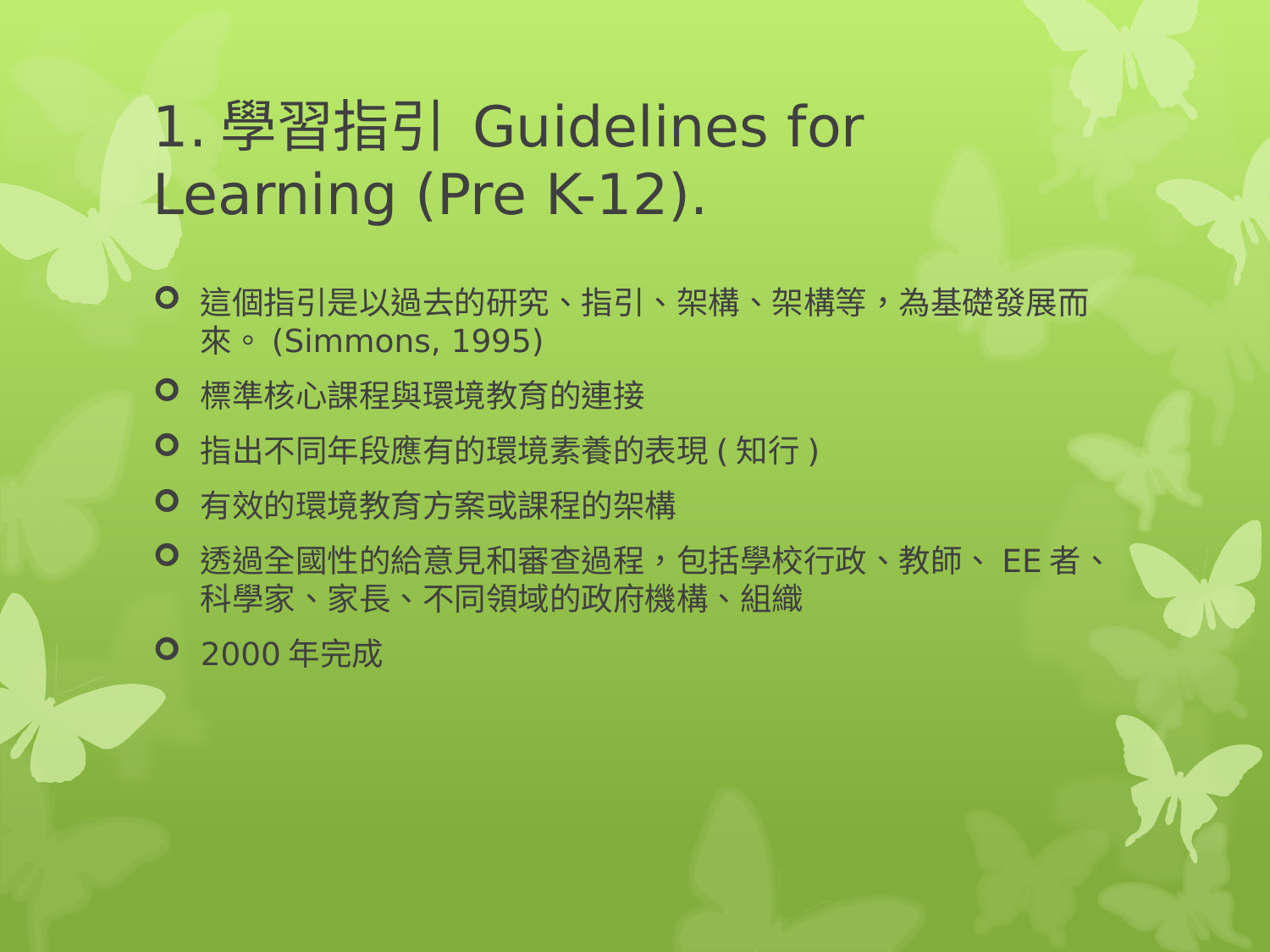

# 1.學習指引 Guidelines for Learning (Pre K-12).
這個指引是以過去的研究、指引、架構、架構等，為基礎發展而來。(Simmons, 1995)
標準核心課程與環境教育的連接
指出不同年段應有的環境素養的表現(知行)
有效的環境教育方案或課程的架構
透過全國性的給意見和審查過程，包括學校行政、教師、EE者、科學家、家長、不同領域的政府機構、組織
2000年完成